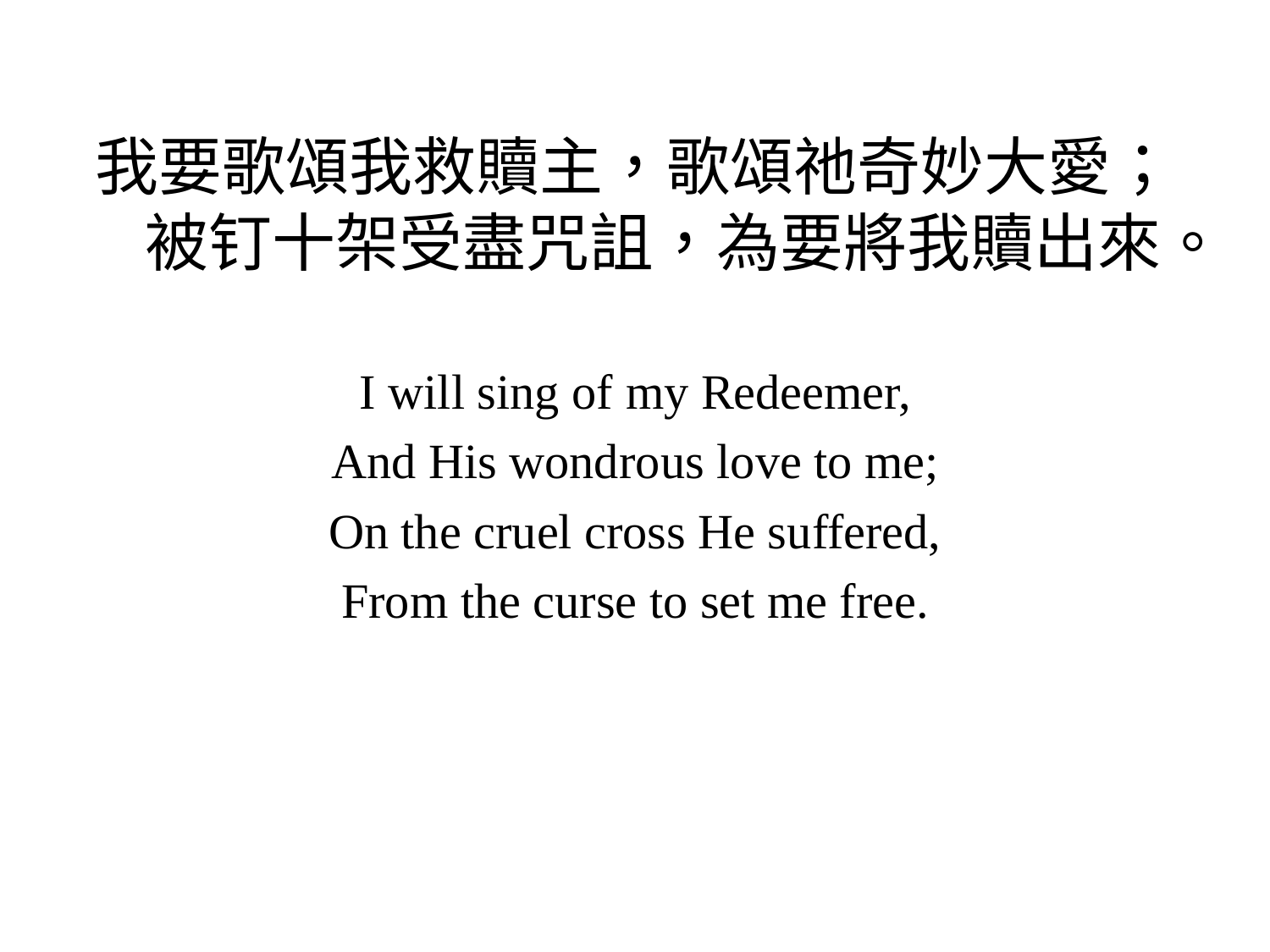

我要歌頌我救贖主，歌頌祂奇妙大愛；
被钉十架受盡咒詛，為要將我贖出來。

I will sing of my Redeemer,
And His wondrous love to me;
On the cruel cross He suffered,
From the curse to set me free.